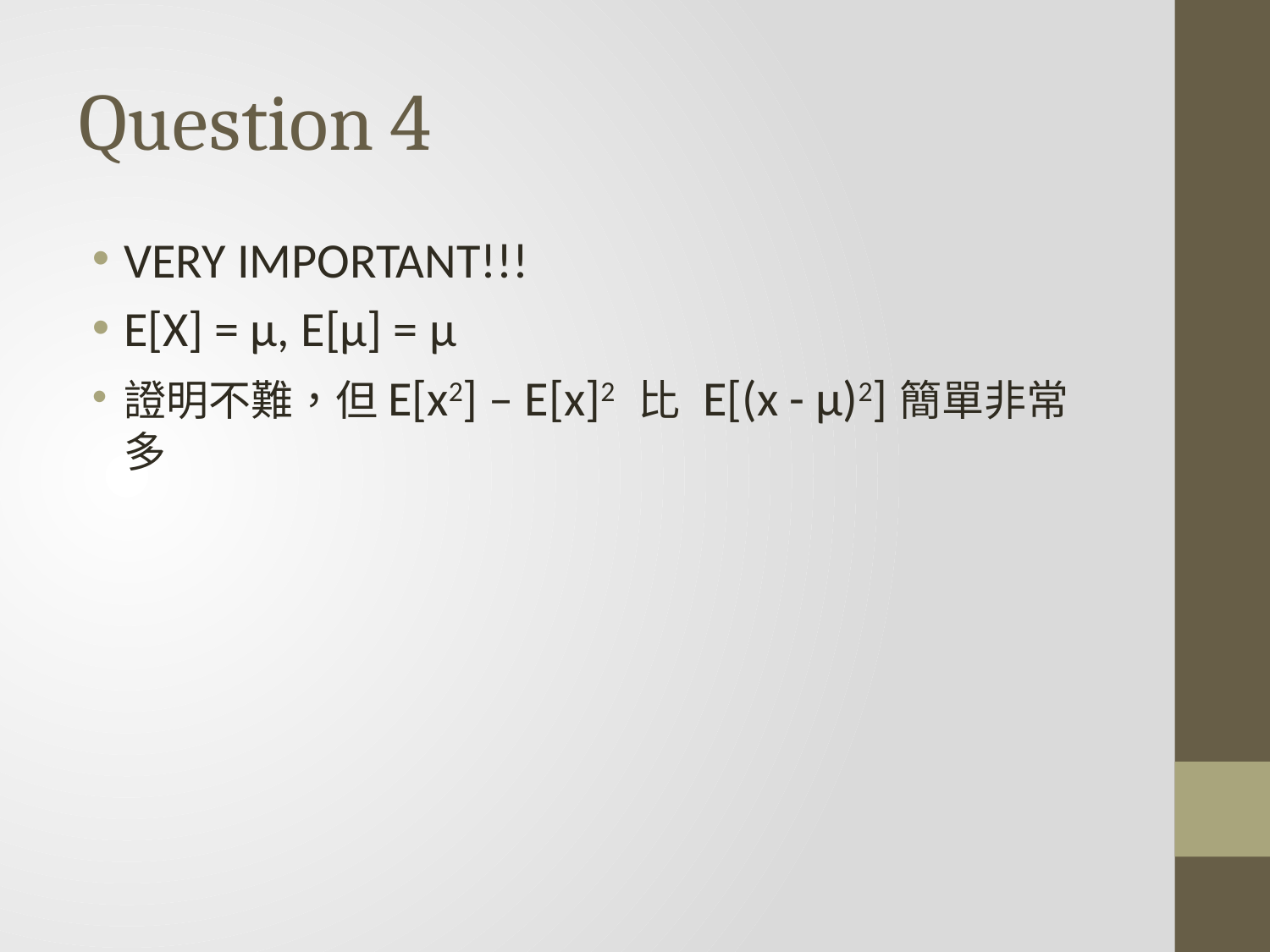

# Question 4
VERY IMPORTANT!!!
E[X] = μ, E[μ] = μ
證明不難，但E[x2] – E[x]2 比 E[(x - μ)2]簡單非常多